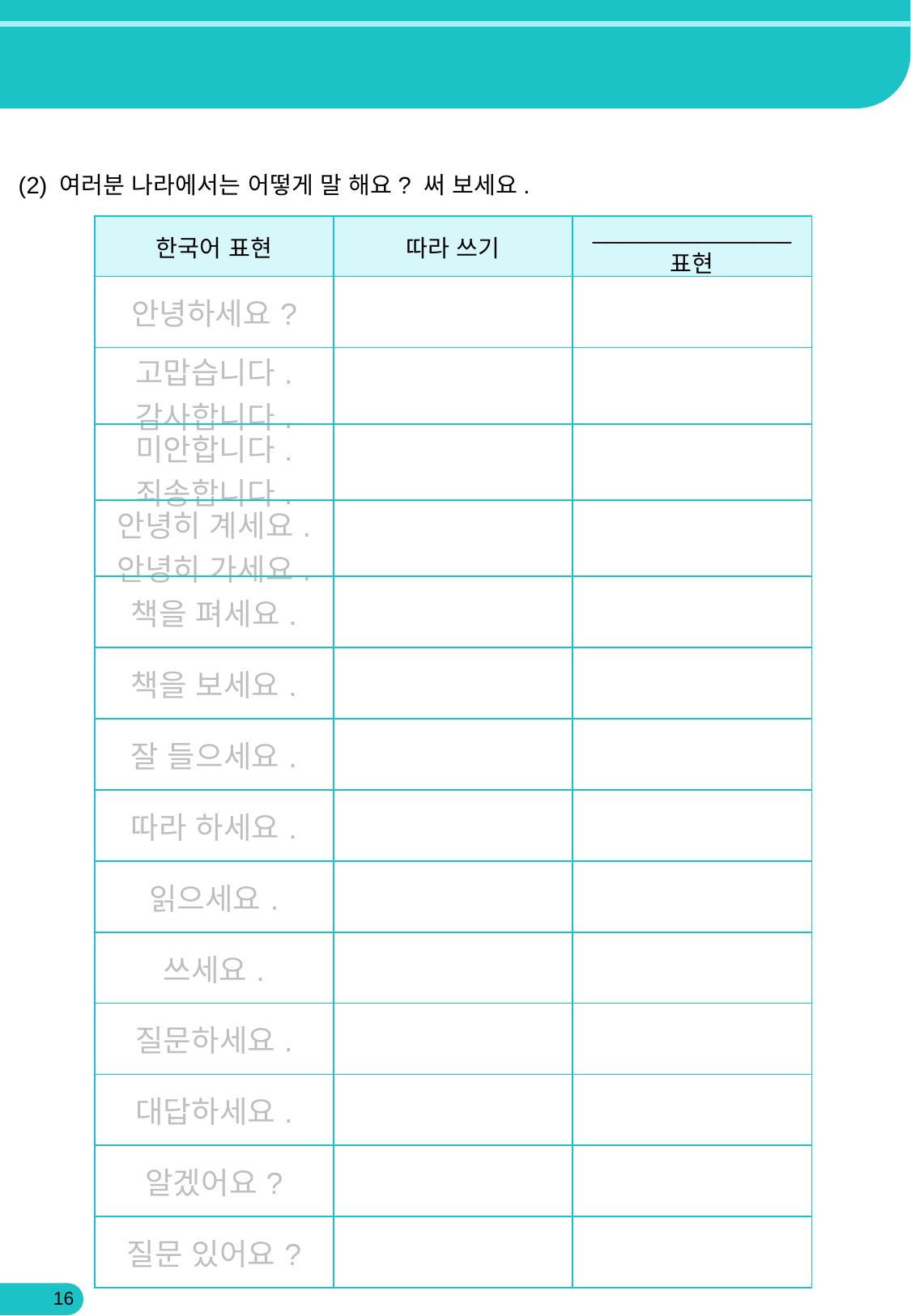

(2) 여러분 나라에서는 어떻게 말 해요? 써 보세요.
| 한국어 표현 | 따라 쓰기 | \_\_\_\_\_\_\_\_\_\_\_\_\_\_\_ 표현 |
| --- | --- | --- |
| 안녕하세요? |  |  |
| 고맙습니다. 감사합니다. |  |  |
| 미안합니다. 죄송합니다. |  |  |
| 안녕히 계세요. 안녕히 가세요. |  |  |
| 책을 펴세요. |  |  |
| 책을 보세요. |  |  |
| 잘 들으세요. |  |  |
| 따라 하세요. |  |  |
| 읽으세요. |  |  |
| 쓰세요. |  |  |
| 질문하세요. |  |  |
| 대답하세요. |  |  |
| 알겠어요? |  |  |
| 질문 있어요? |  |  |

16